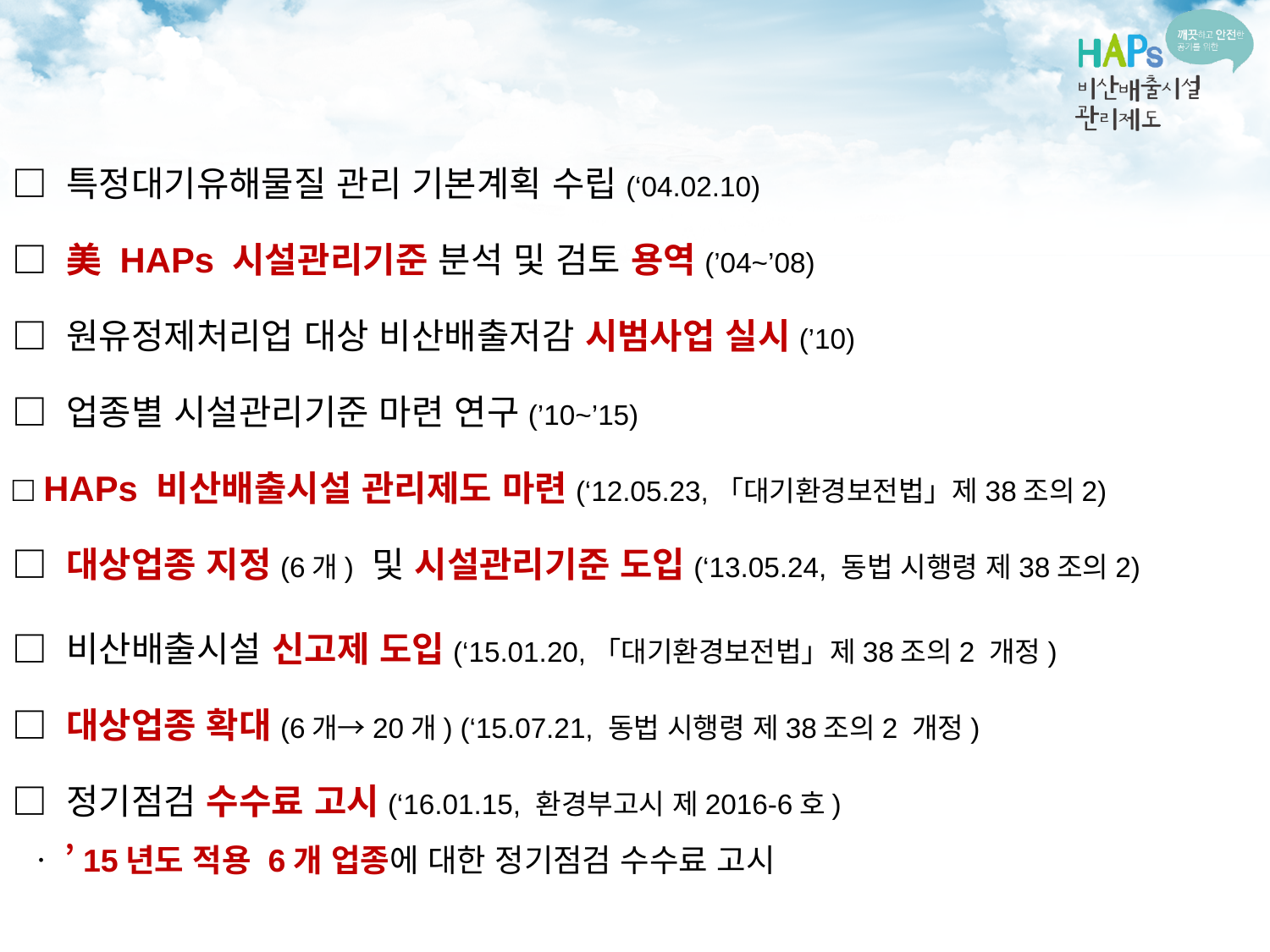

□ 특정대기유해물질 관리 기본계획 수립(‘04.02.10)

□ 美 HAPs 시설관리기준 분석 및 검토 용역(’04~’08)

□ 원유정제처리업 대상 비산배출저감 시범사업 실시(’10)

□ 업종별 시설관리기준 마련 연구(’10~’15)

□ HAPs 비산배출시설 관리제도 마련(‘12.05.23,「대기환경보전법」제38조의2)

□ 대상업종 지정(6개) 및 시설관리기준 도입(‘13.05.24, 동법 시행령 제38조의2)

□ 비산배출시설 신고제 도입(‘15.01.20,「대기환경보전법」제38조의2 개정)

□ 대상업종 확대(6개→20개) (‘15.07.21, 동법 시행령 제38조의2 개정)

□ 정기점검 수수료 고시(‘16.01.15, 환경부고시 제2016-6호)
 ㆍ ’15년도 적용 6개 업종에 대한 정기점검 수수료 고시